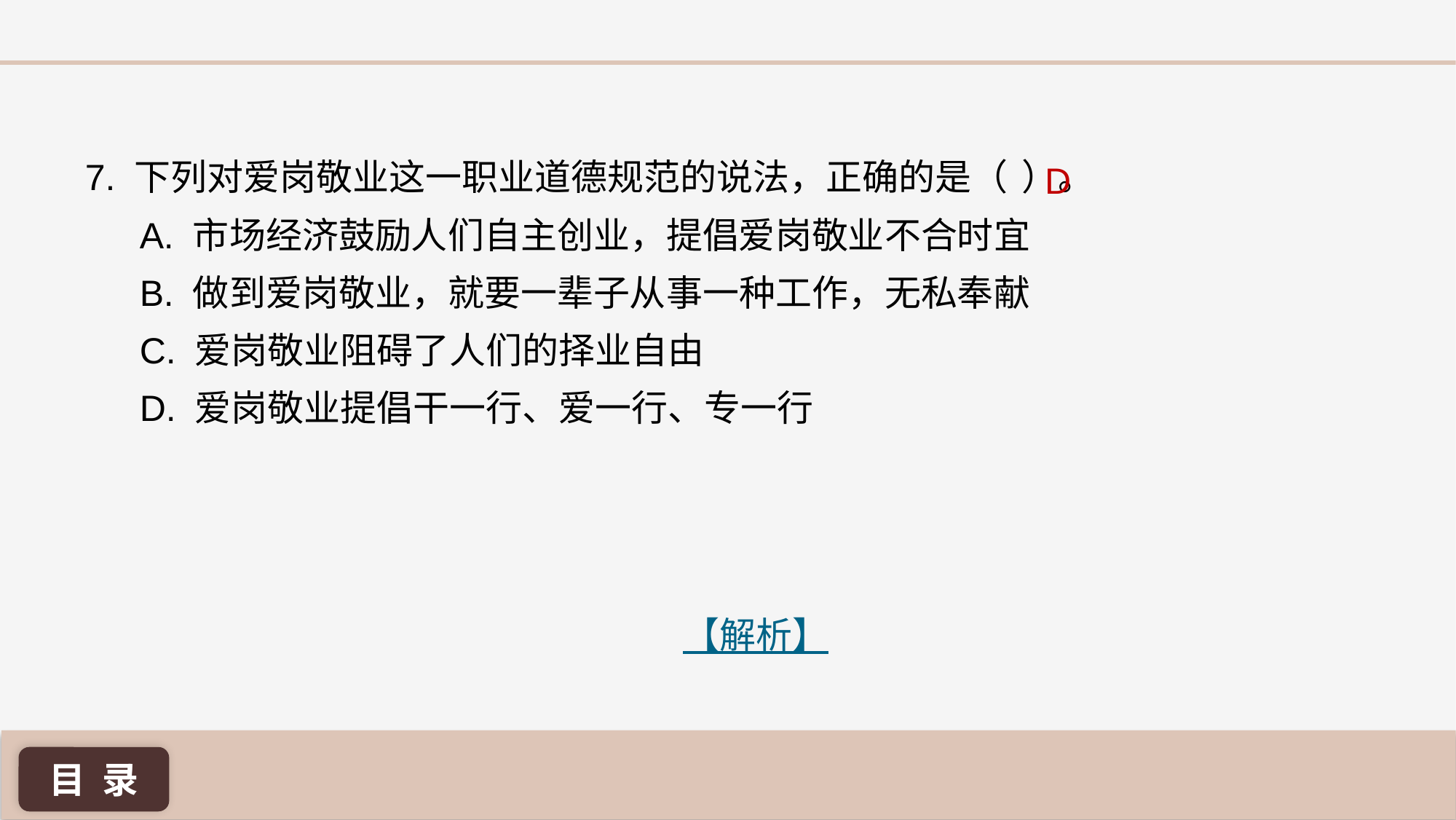

7. 下列对爱岗敬业这一职业道德规范的说法，正确的是（	 ）。
A. 市场经济鼓励人们自主创业，提倡爱岗敬业不合时宜
B. 做到爱岗敬业，就要一辈子从事一种工作，无私奉献
C. 爱岗敬业阻碍了人们的择业自由
D. 爱岗敬业提倡干一行、爱一行、专一行
D
【解析】